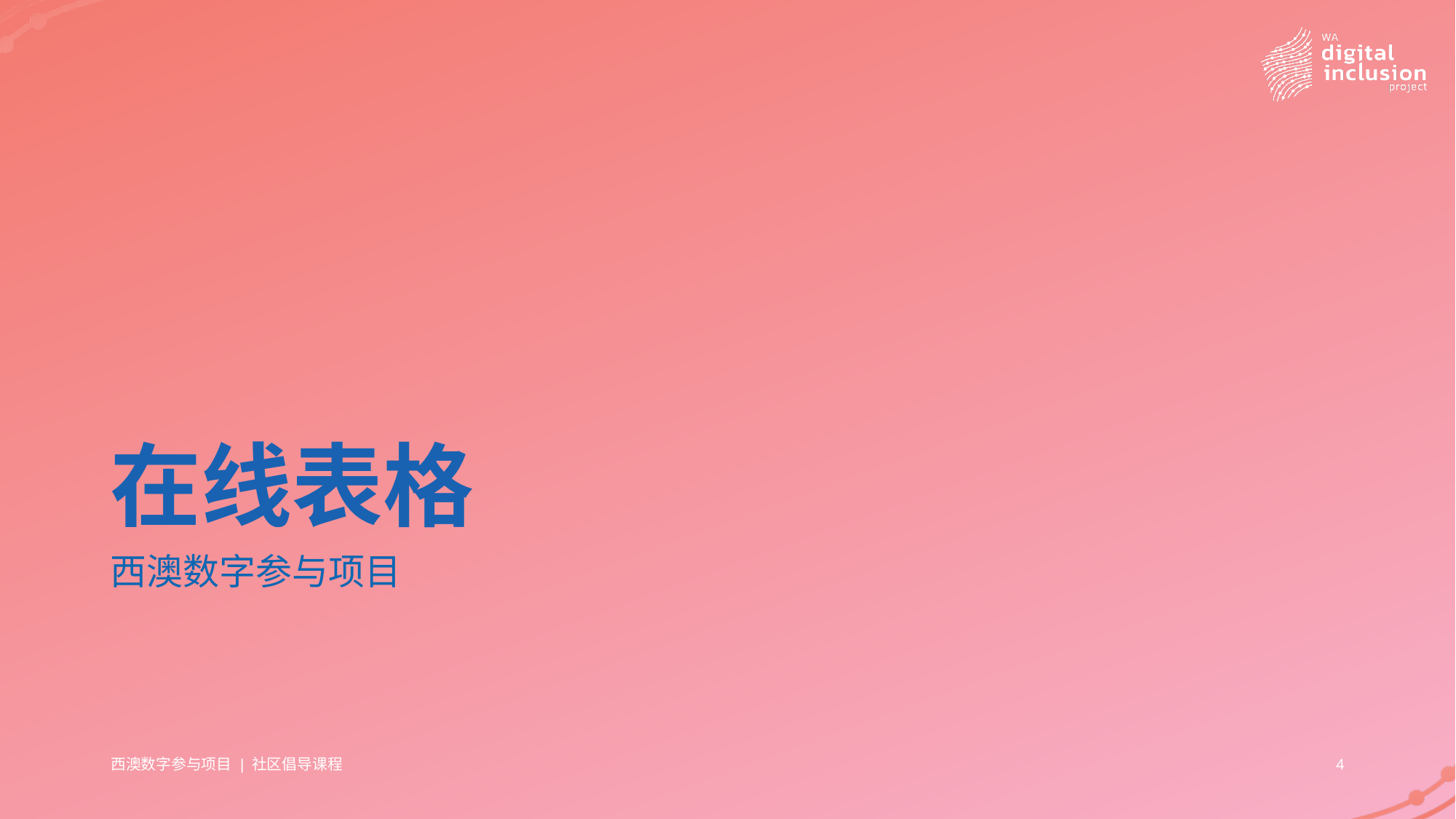

# 在线表格
西澳数字参与项目
西澳数字参与项目 | 社区倡导课程
4